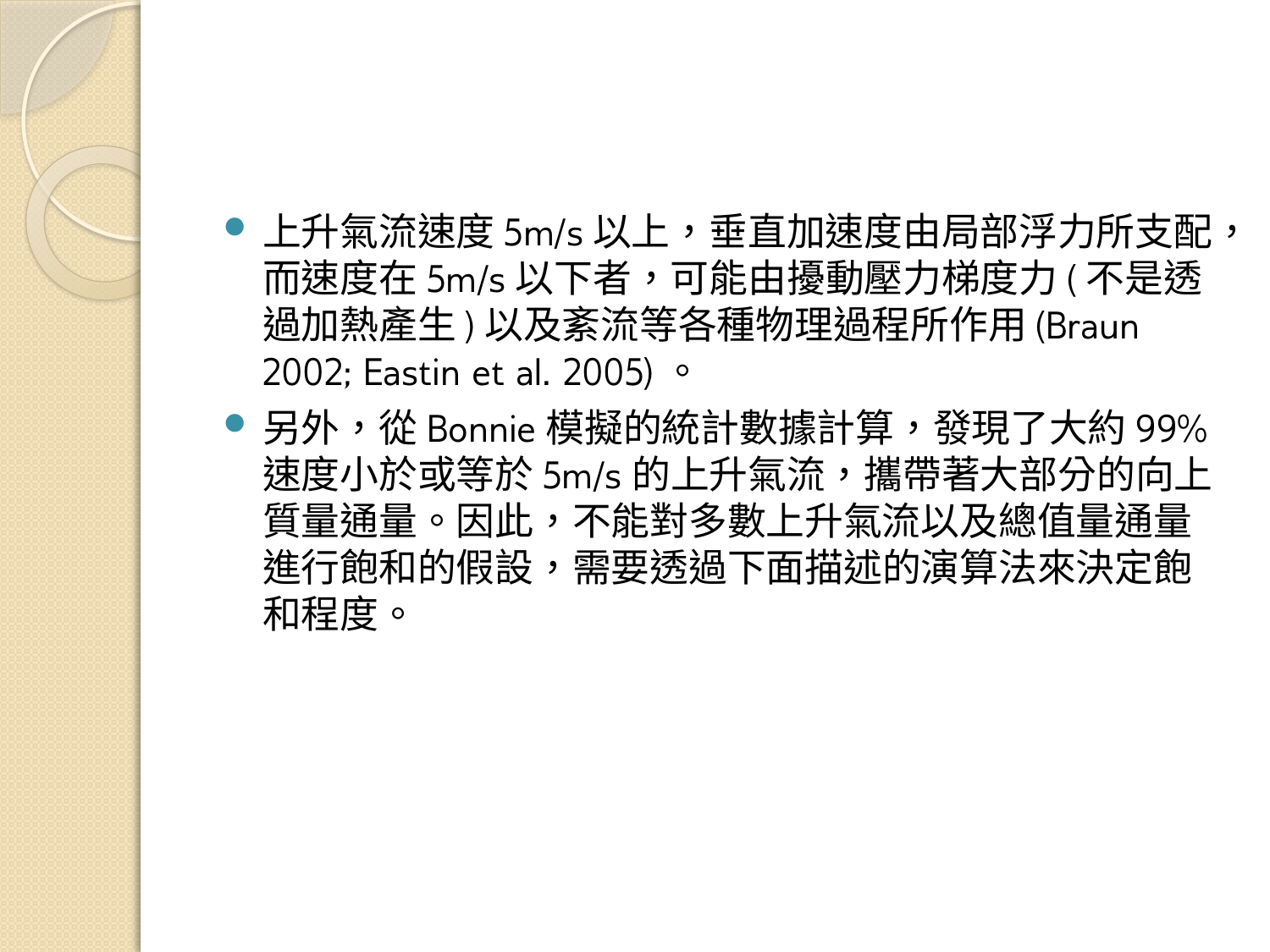

#
上升氣流速度5m/s以上，垂直加速度由局部浮力所支配，而速度在5m/s以下者，可能由擾動壓力梯度力(不是透過加熱產生)以及紊流等各種物理過程所作用(Braun 2002; Eastin et al. 2005)。
另外，從Bonnie模擬的統計數據計算，發現了大約99%速度小於或等於5m/s的上升氣流，攜帶著大部分的向上質量通量。因此，不能對多數上升氣流以及總值量通量進行飽和的假設，需要透過下面描述的演算法來決定飽和程度。